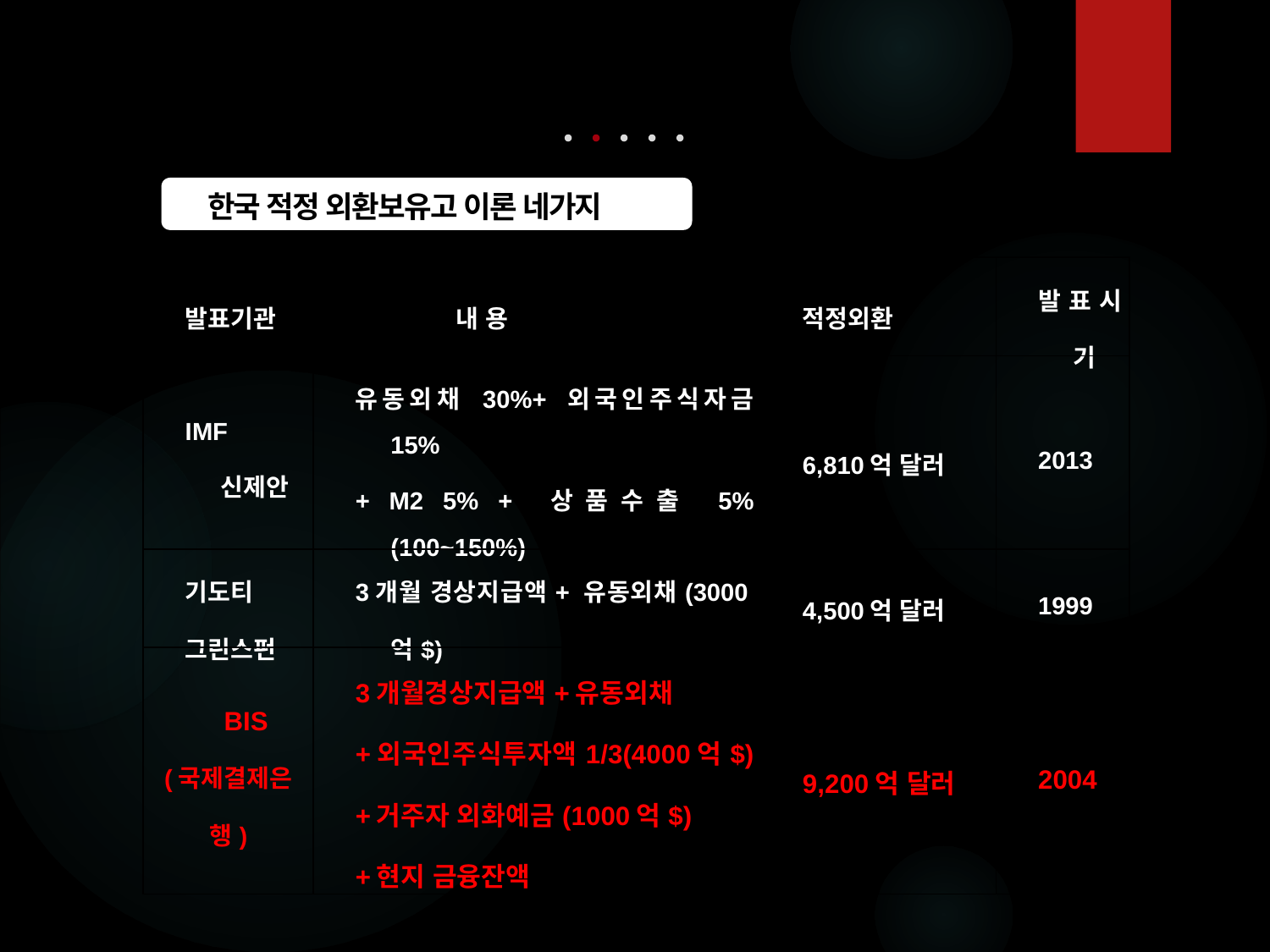

한국 적정 외환보유고 이론 네가지
| 발표기관 | 내 용 | 적정외환 | 발표시기 |
| --- | --- | --- | --- |
| IMF 신제안 | 유동외채 30%+ 외국인주식자금 15% + M2 5% + 상품수출 5% (100~150%) | 6,810억 달러 | 2013 |
| 기도티 그린스펀 | 3개월 경상지급액+ 유동외채(3000억$) | 4,500억 달러 | 1999 |
| BIS (국제결제은행) | 3개월경상지급액+유동외채 +외국인주식투자액1/3(4000억$) +거주자 외화예금(1000억$) +현지 금융잔액 | 9,200억 달러 | 2004 |